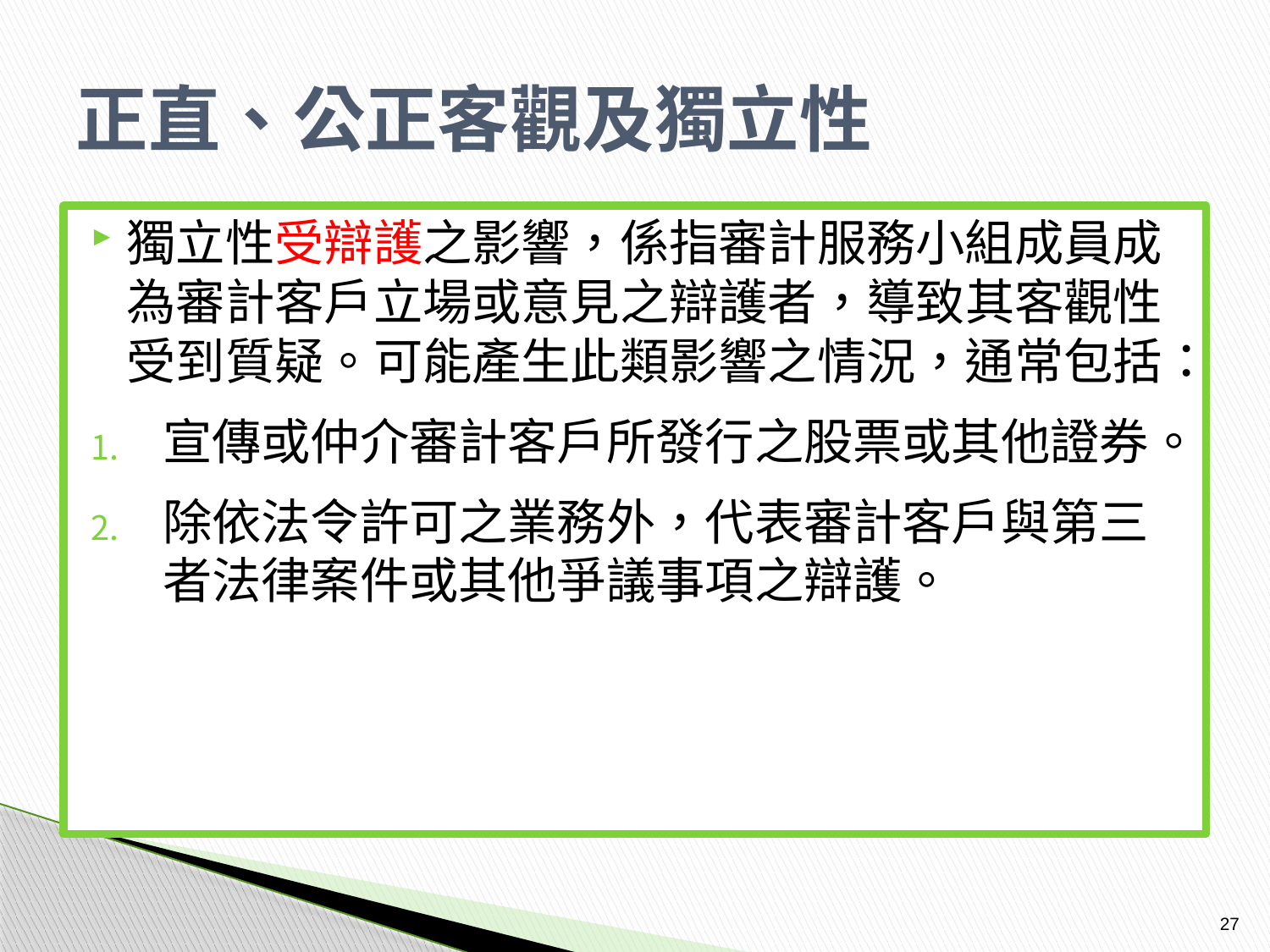

# 正直、公正客觀及獨立性
獨立性受辯護之影響，係指審計服務小組成員成為審計客戶立場或意見之辯護者，導致其客觀性受到質疑。可能產生此類影響之情況，通常包括：
宣傳或仲介審計客戶所發行之股票或其他證券。
除依法令許可之業務外，代表審計客戶與第三者法律案件或其他爭議事項之辯護。

27